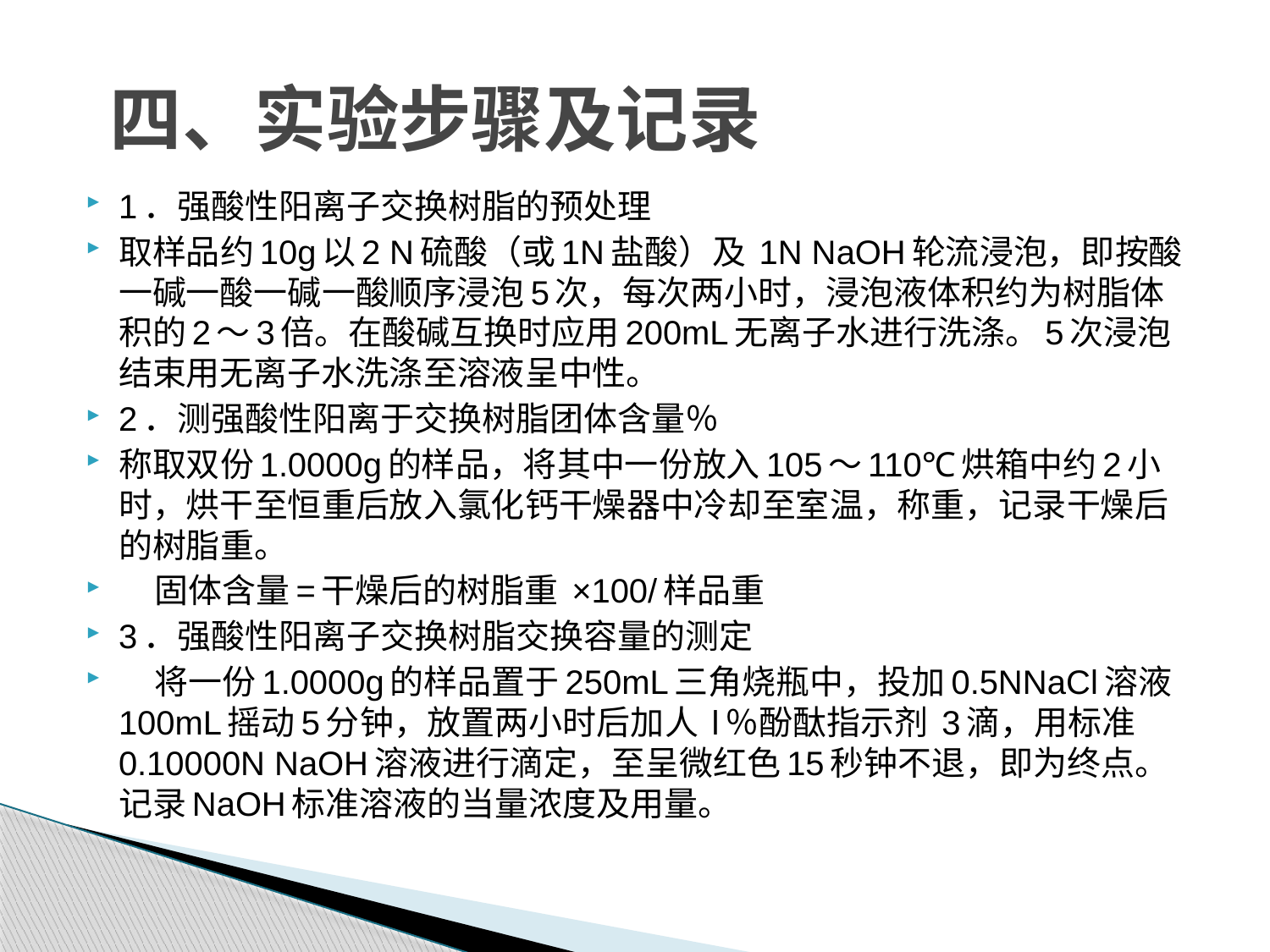

# 四、实验步骤及记录
1．强酸性阳离子交换树脂的预处理
取样品约10g以2 N硫酸（或1N盐酸）及 1N NaOH轮流浸泡，即按酸一碱一酸一碱一酸顺序浸泡5次，每次两小时，浸泡液体积约为树脂体积的2～3倍。在酸碱互换时应用200mL无离子水进行洗涤。5次浸泡结束用无离子水洗涤至溶液呈中性。
2．测强酸性阳离于交换树脂团体含量％
称取双份1.0000g的样品，将其中一份放入105～110℃烘箱中约2小时，烘干至恒重后放入氯化钙干燥器中冷却至室温，称重，记录干燥后的树脂重。
    固体含量=干燥后的树脂重 ×100/样品重
3．强酸性阳离子交换树脂交换容量的测定
    将一份1.0000g的样品置于250mL三角烧瓶中，投加0.5NNaCl溶液100mL摇动5分钟，放置两小时后加人 l％酚酞指示剂 3滴，用标准0.10000N NaOH溶液进行滴定，至呈微红色15秒钟不退，即为终点。记录NaOH标准溶液的当量浓度及用量。